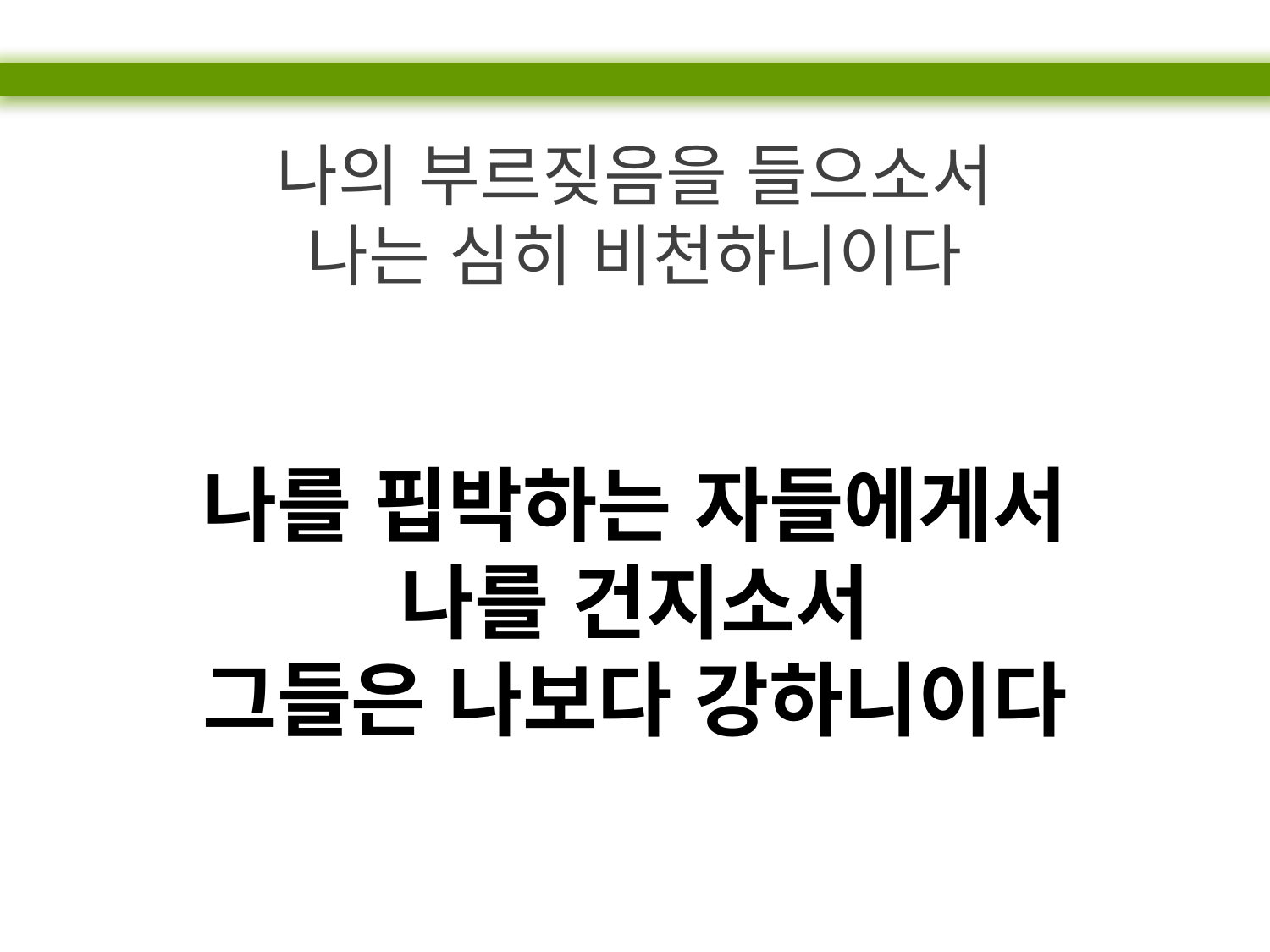

나의 부르짖음을 들으소서
나는 심히 비천하니이다
나를 핍박하는 자들에게서
나를 건지소서
그들은 나보다 강하니이다